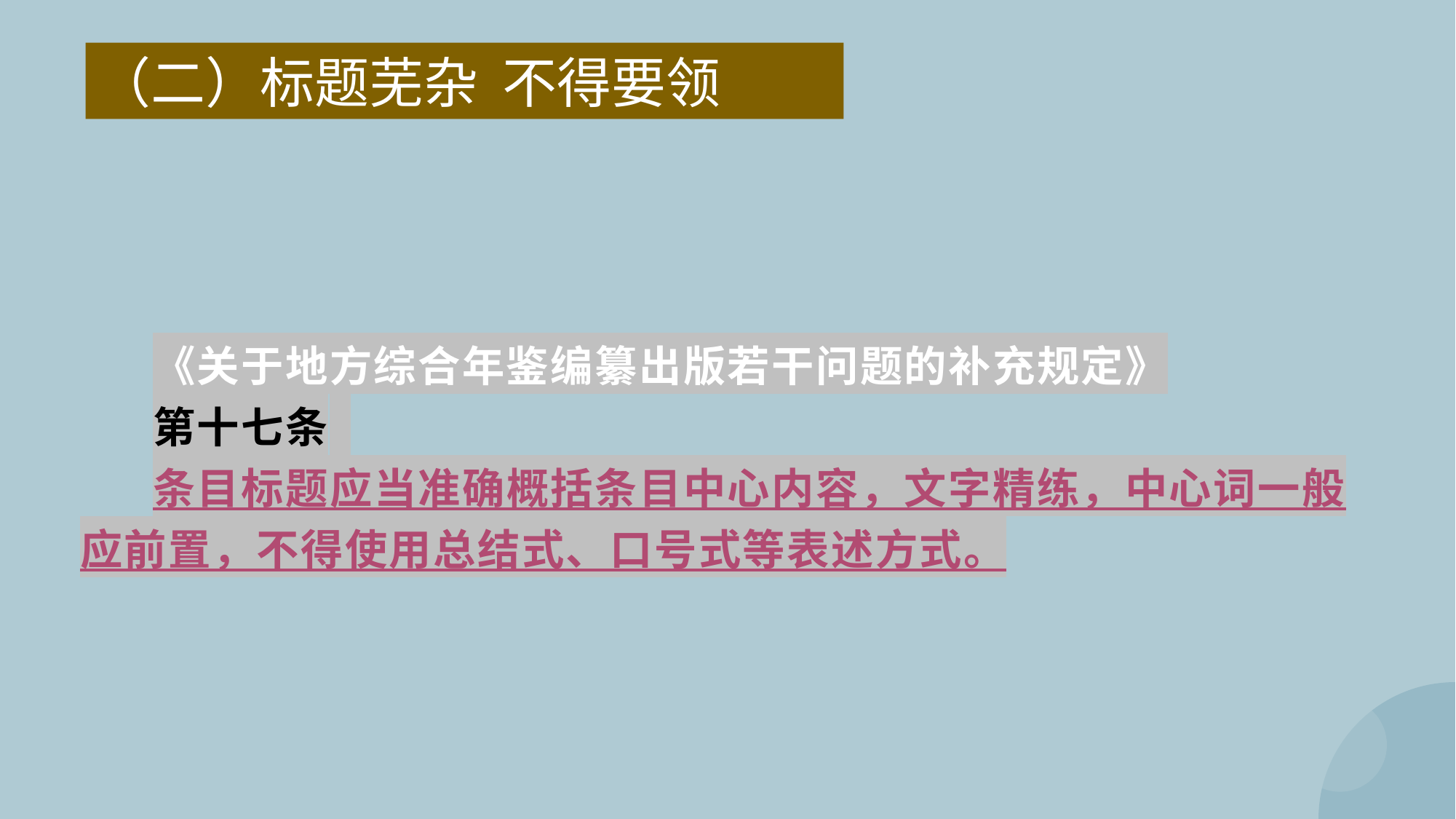

（二）标题芜杂  不得要领
《关于地方综合年鉴编纂出版若干问题的补充规定》
第十七条
条目标题应当准确概括条目中心内容，文字精练，中心词一般应前置，不得使用总结式、口号式等表述方式。